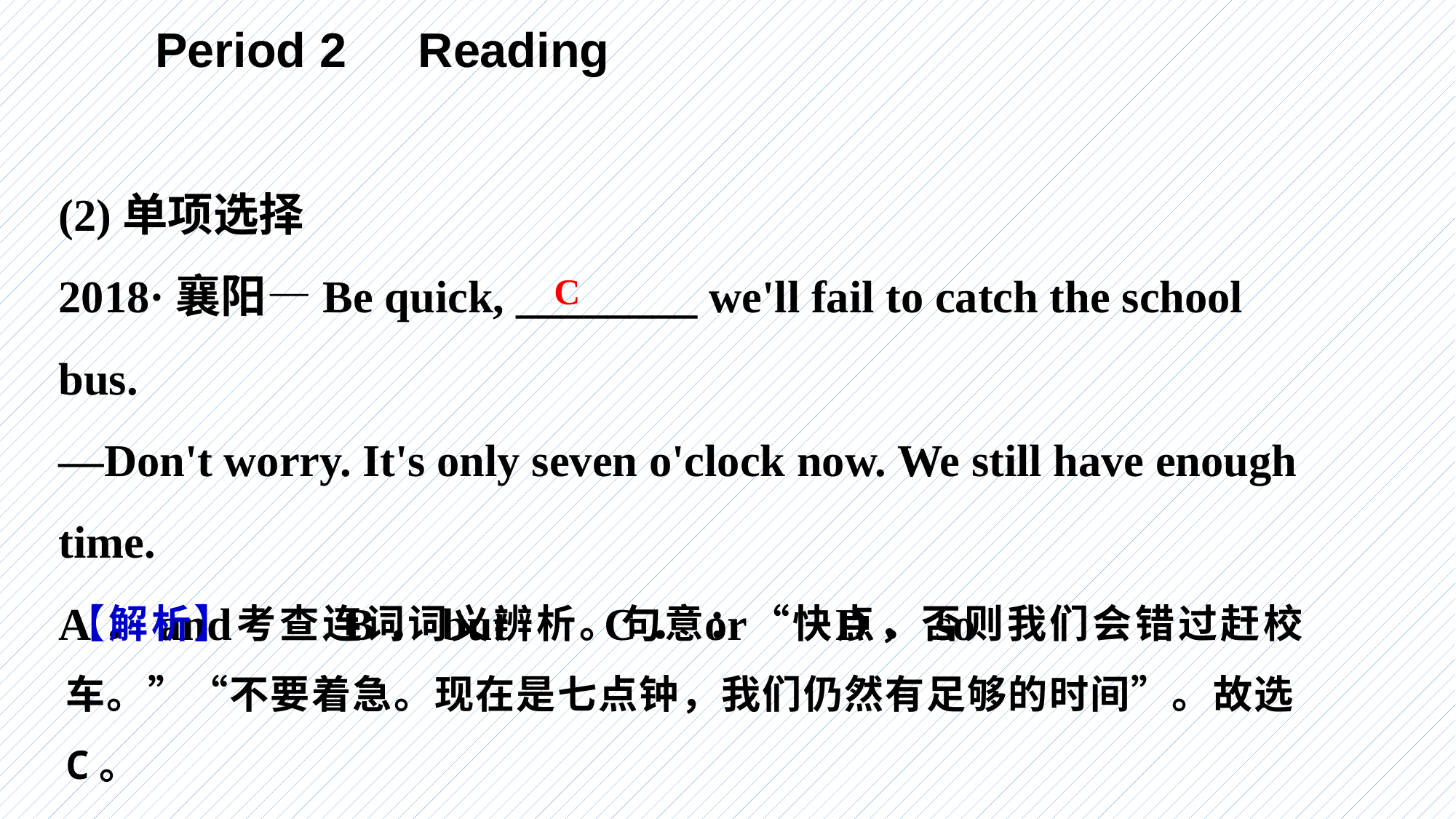

Period 2　Reading
(2)单项选择
2018·襄阳—Be quick, ________ we'll fail to catch the school bus.
—Don't worry. It's only seven o'clock now. We still have enough time.
A．and　　B．but	C．or　  D．so
C
【解析】考查连词词义辨析。句意：“快点，否则我们会错过赶校车。”“不要着急。现在是七点钟，我们仍然有足够的时间”。故选C。